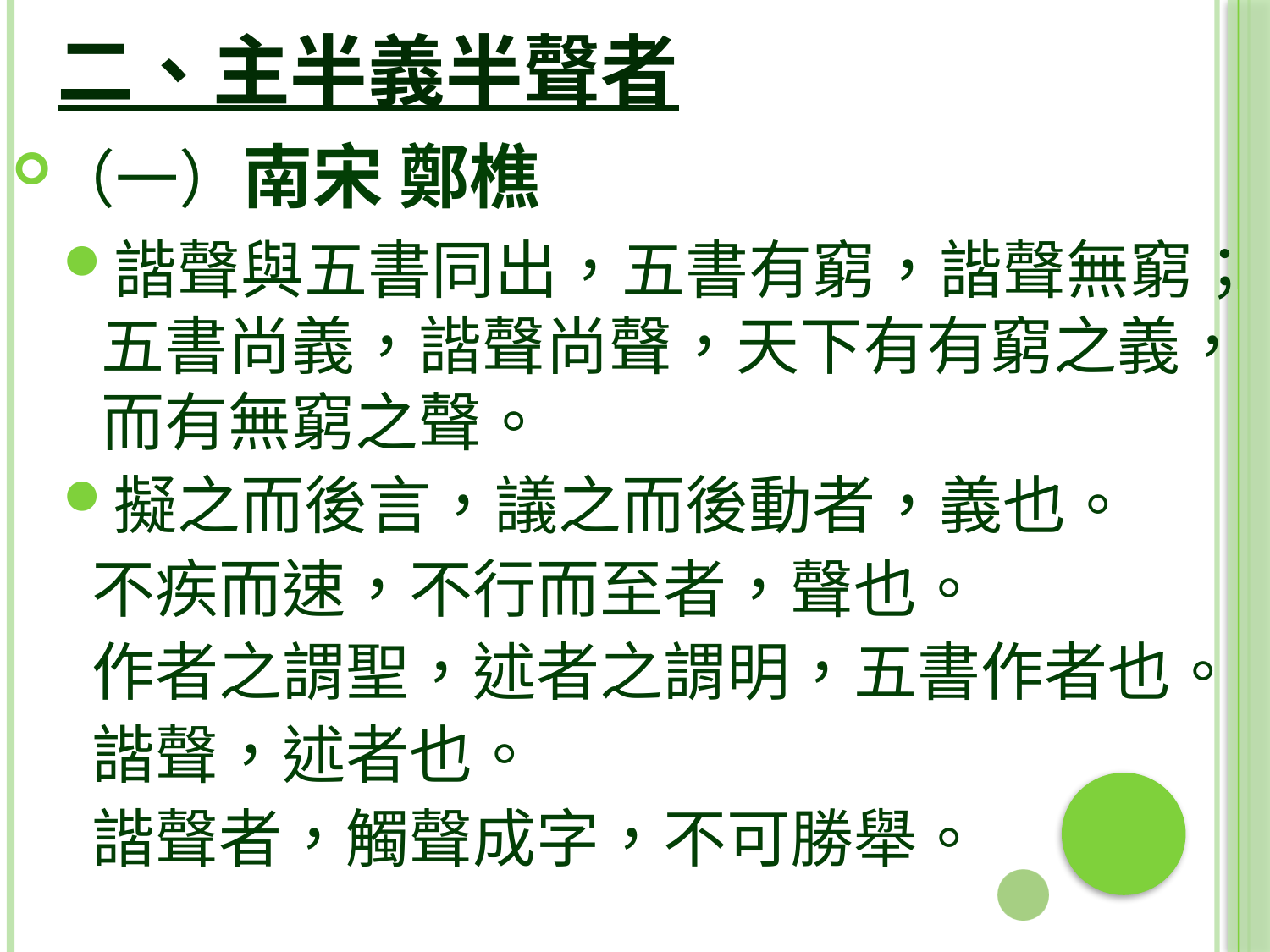

# 二、主半義半聲者
（一）南宋 鄭樵
諧聲與五書同出，五書有窮，諧聲無窮；五書尚義，諧聲尚聲，天下有有窮之義，而有無窮之聲。
擬之而後言，議之而後動者，義也。
 不疾而速，不行而至者，聲也。
 作者之謂聖，述者之謂明，五書作者也。
 諧聲，述者也。
 諧聲者，觸聲成字，不可勝舉。